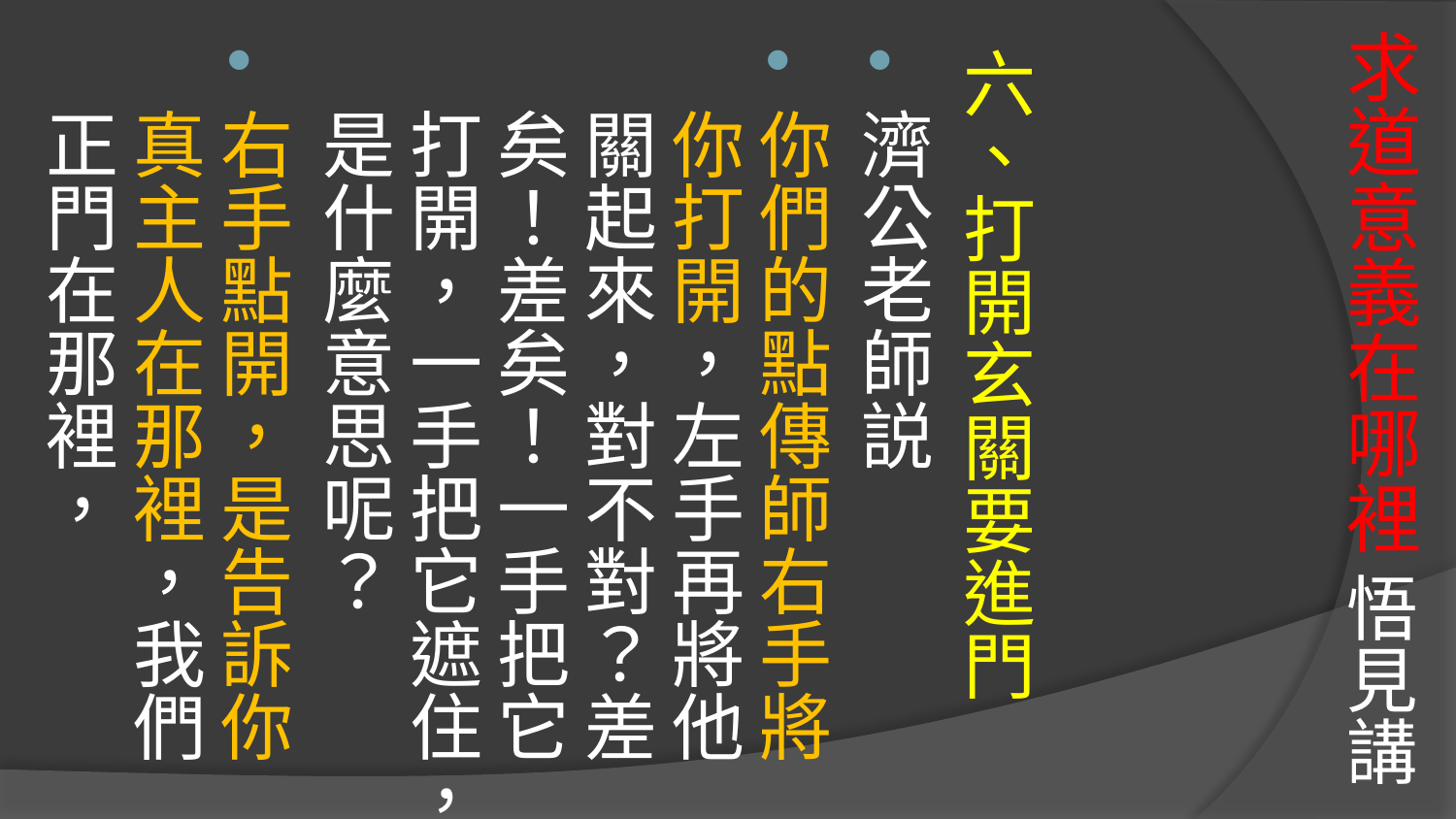

# 求道意義在哪裡 悟見講
六、打開玄關要進門
濟公老師説
你們的點傳師右手將你打開，左手再將他關起來，對不對？差矣！差矣！一手把它打開，一手把它遮住，是什麼意思呢？
右手點開，是告訴你真主人在那裡，我們正門在那裡，